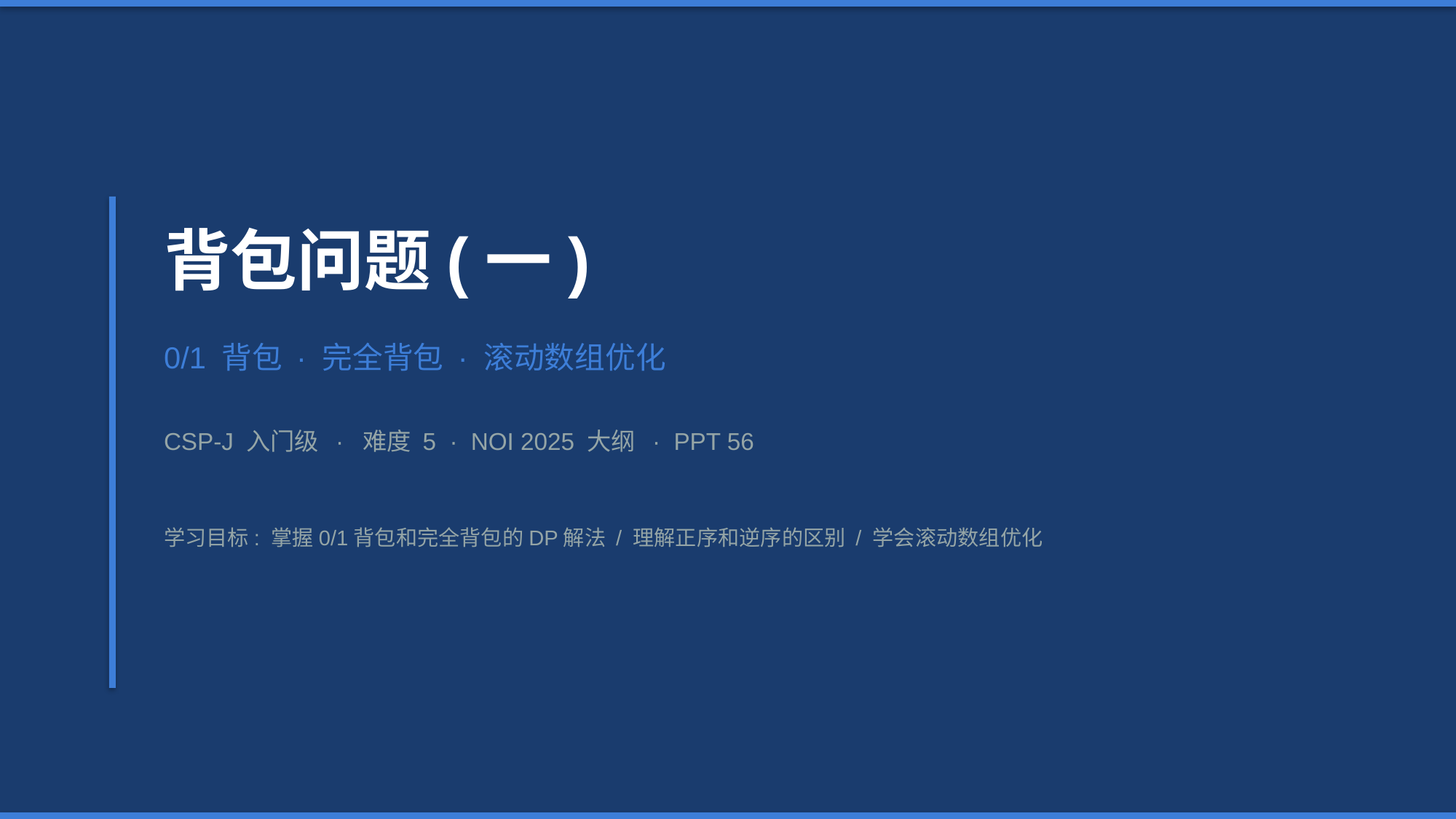

背包问题(一)
0/1 背包 · 完全背包 · 滚动数组优化
CSP-J 入门级  ·  难度 5  ·  NOI 2025 大纲  ·  PPT 56
学习目标: 掌握0/1背包和完全背包的DP解法 / 理解正序和逆序的区别 / 学会滚动数组优化